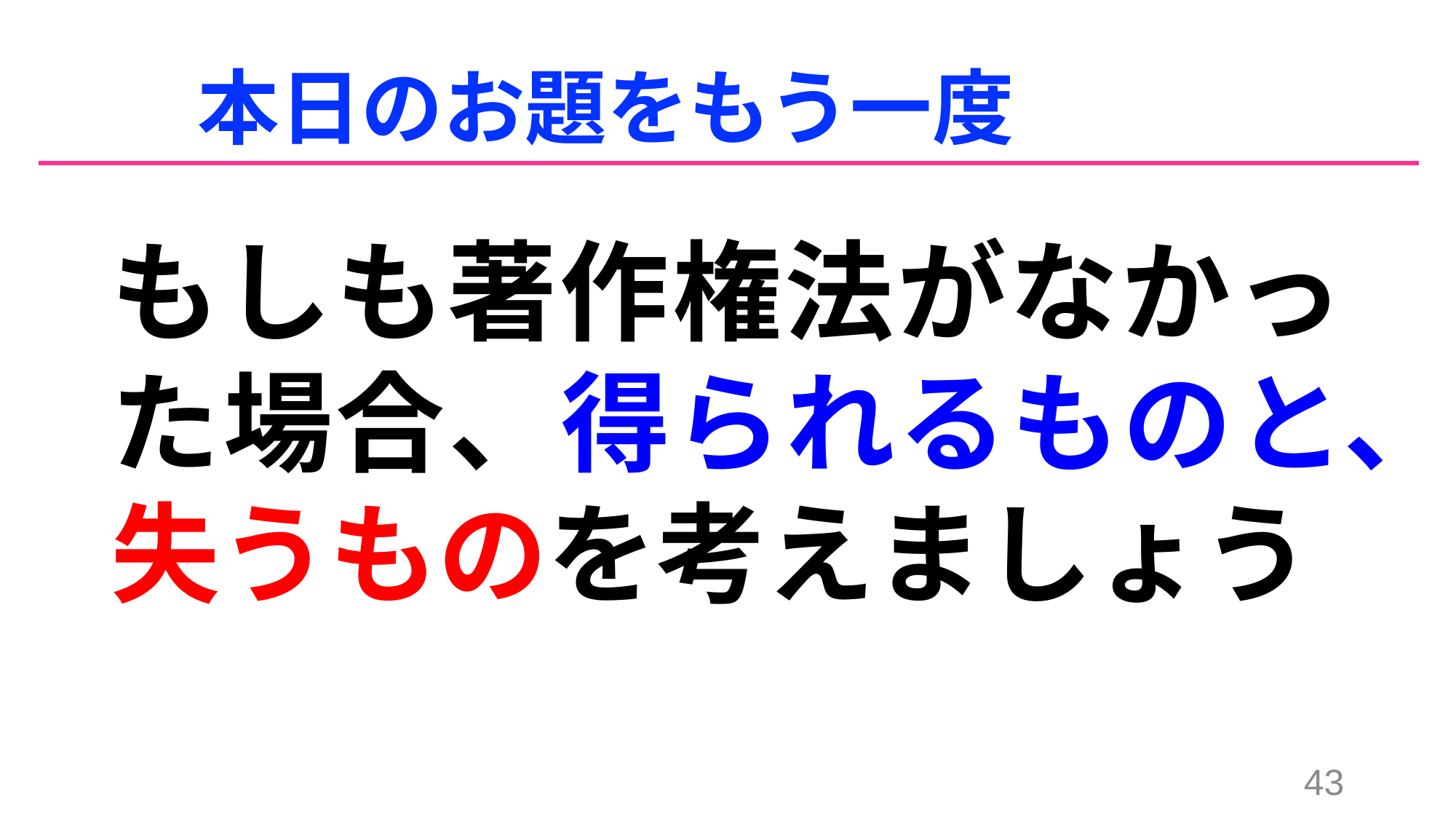

# 本日のお題をもう一度
もしも著作権法がなかった場合、得られるものと、失うものを考えましょう
43